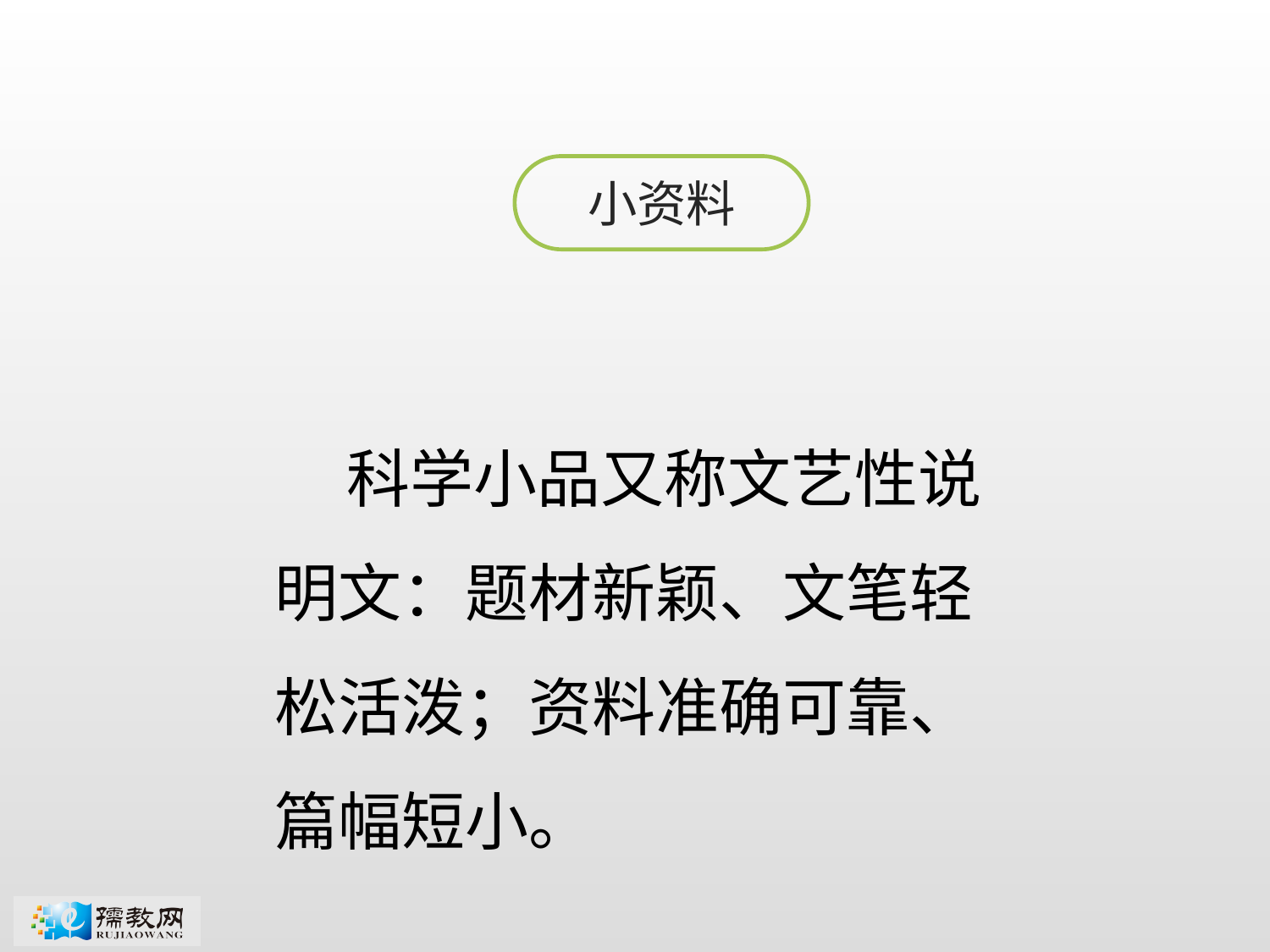

小资料
    科学小品又称文艺性说明文：题材新颖、文笔轻松活泼；资料准确可靠、篇幅短小。